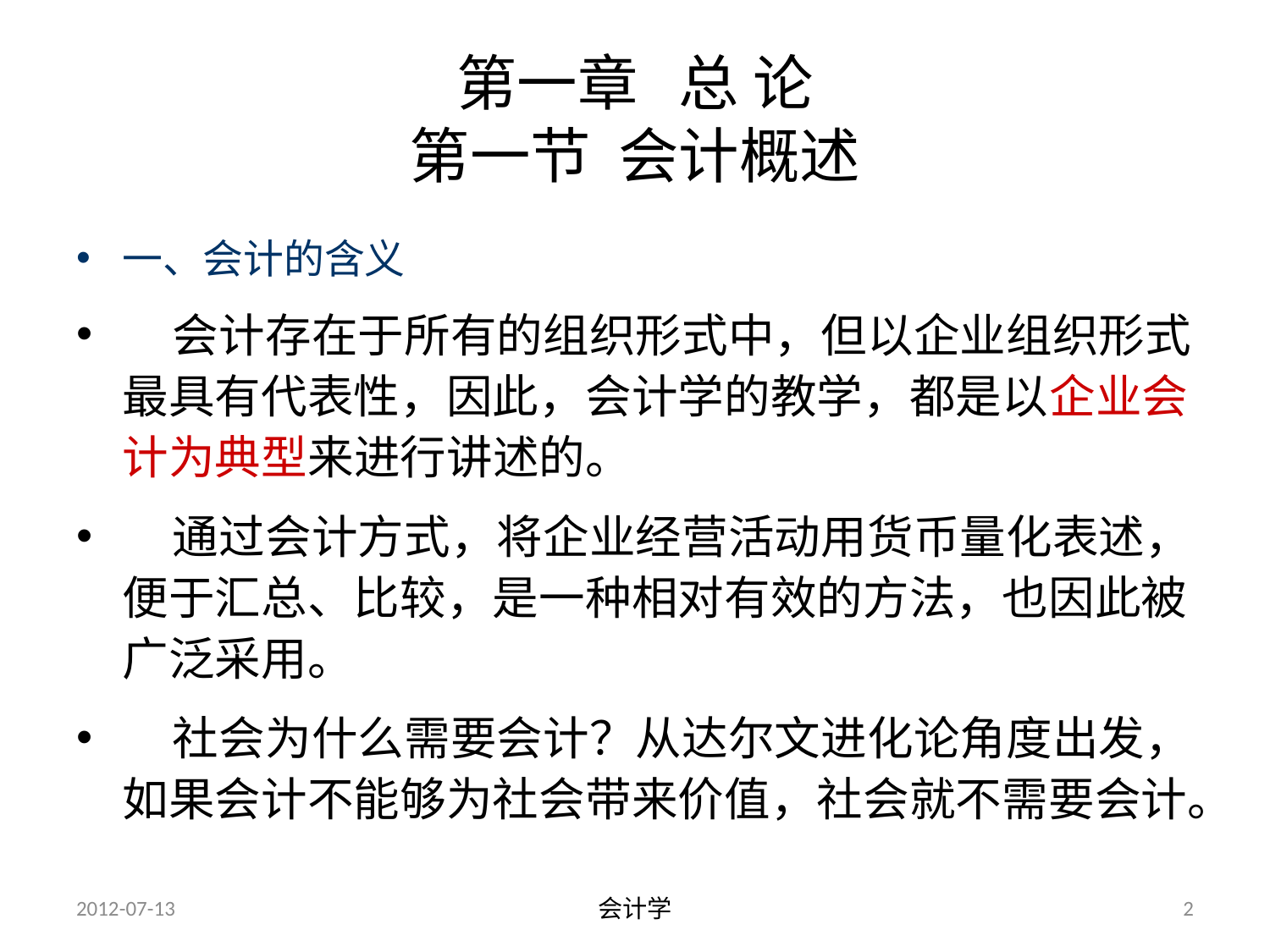

# 第一章   总 论 第一节  会计概述
一、会计的含义
    会计存在于所有的组织形式中，但以企业组织形式最具有代表性，因此，会计学的教学，都是以企业会计为典型来进行讲述的。
    通过会计方式，将企业经营活动用货币量化表述，便于汇总、比较，是一种相对有效的方法，也因此被广泛采用。
    社会为什么需要会计？从达尔文进化论角度出发，如果会计不能够为社会带来价值，社会就不需要会计。
2012-07-13
会计学
2